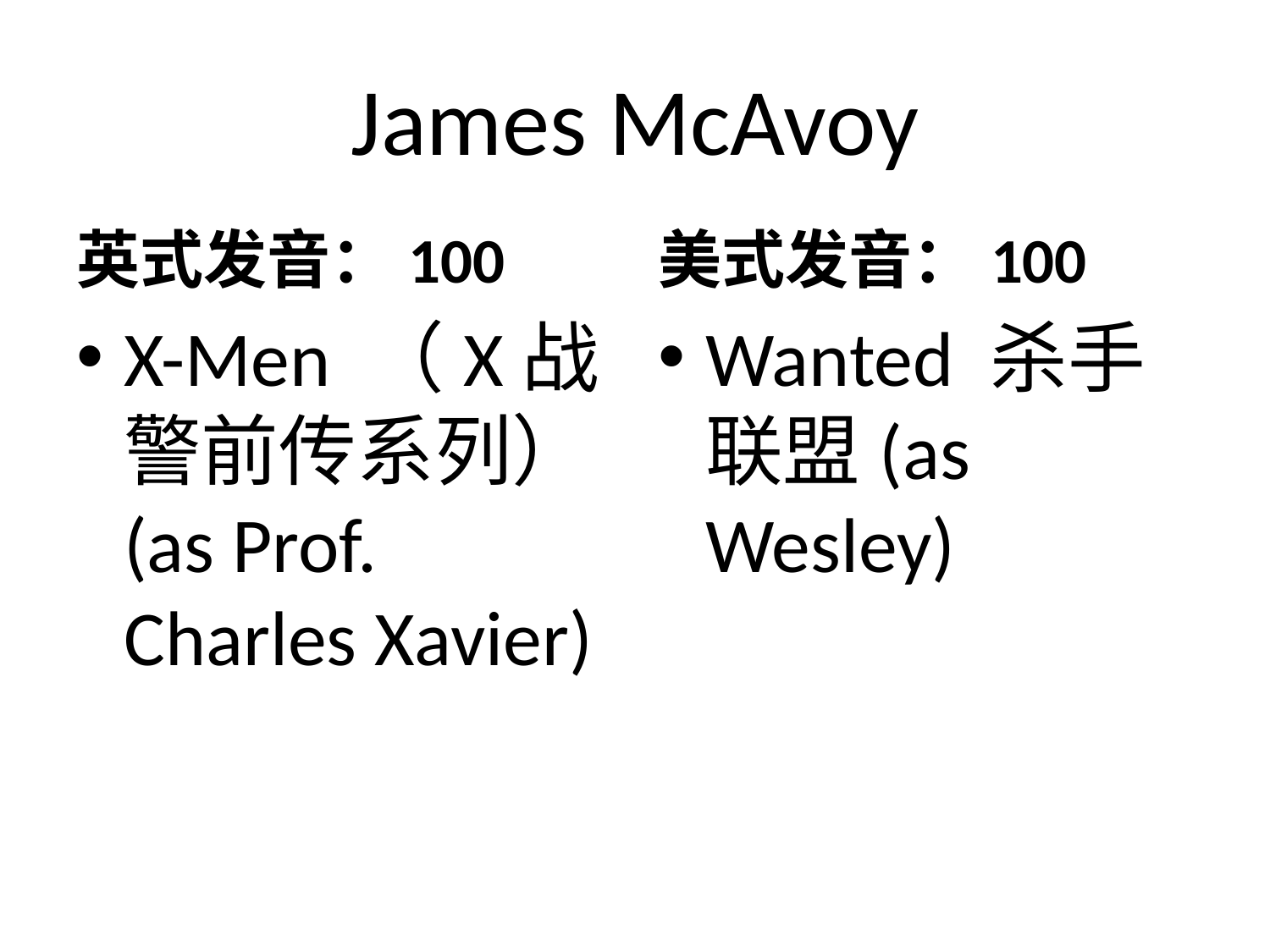

# James McAvoy
英式发音：100
美式发音：100
X-Men （X战警前传系列）(as Prof. Charles Xavier)
Wanted 杀手联盟(as Wesley)